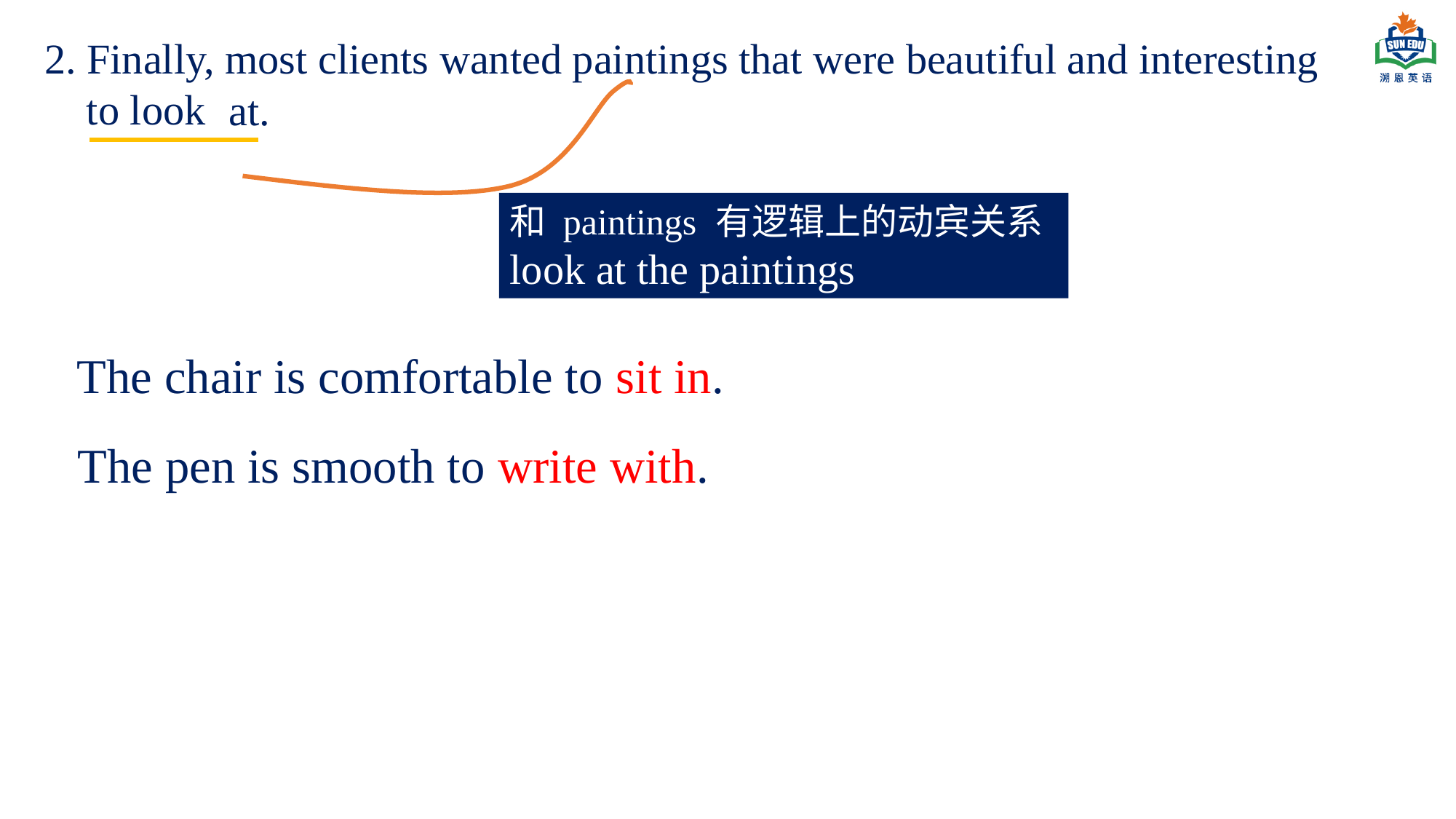

2. Finally, most clients wanted paintings that were beautiful and interesting
    to look
at.

和 paintings 有逻辑上的动宾关系
look at the paintings
The chair is comfortable to sit in.
The pen is smooth to write with.